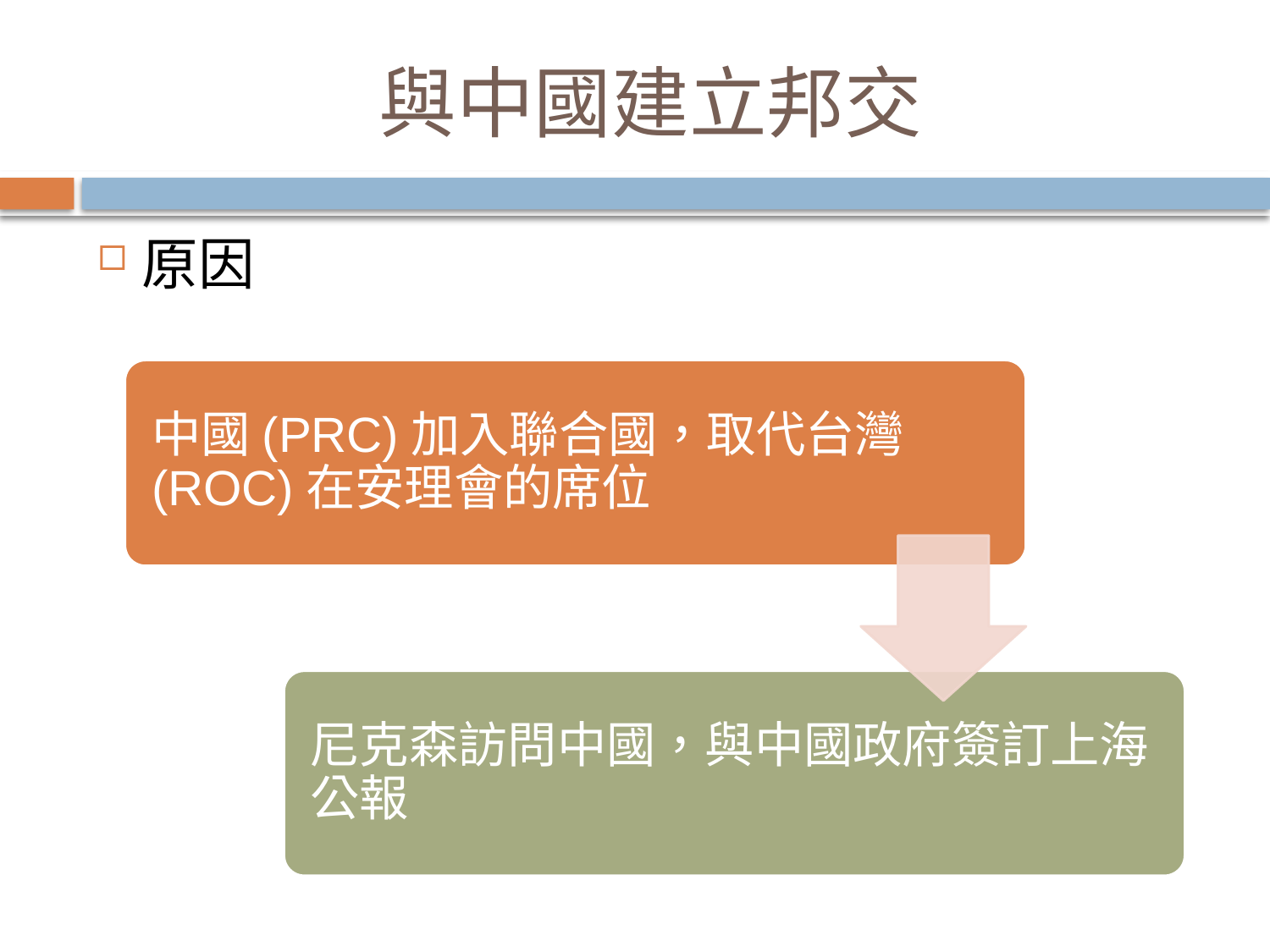

# 與中國建立邦交
原因
中國(PRC)加入聯合國，取代台灣(ROC)在安理會的席位
尼克森訪問中國，與中國政府簽訂上海公報